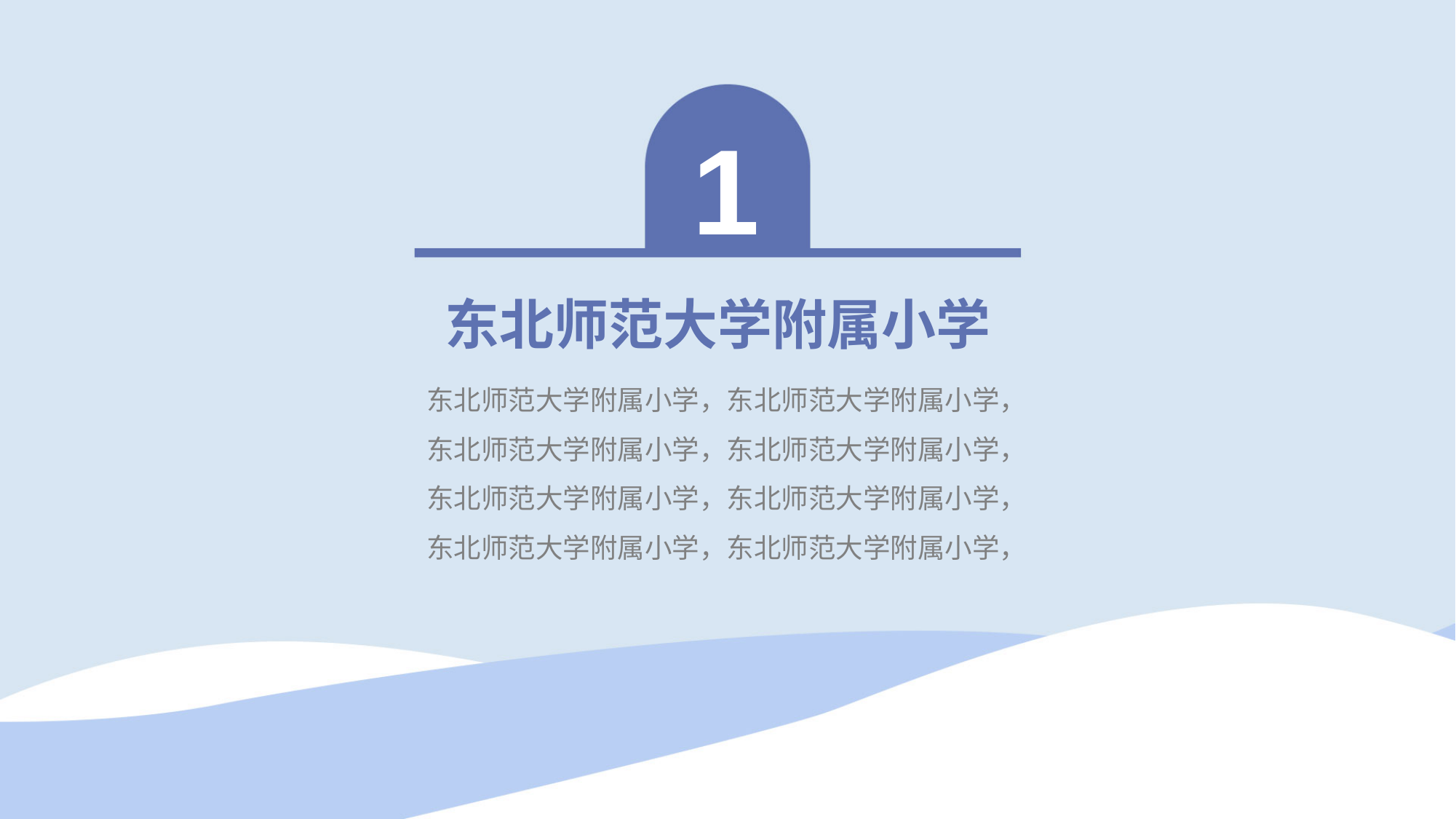

1
东北师范大学附属小学
东北师范大学附属小学，东北师范大学附属小学，
东北师范大学附属小学，东北师范大学附属小学，
东北师范大学附属小学，东北师范大学附属小学，
东北师范大学附属小学，东北师范大学附属小学，